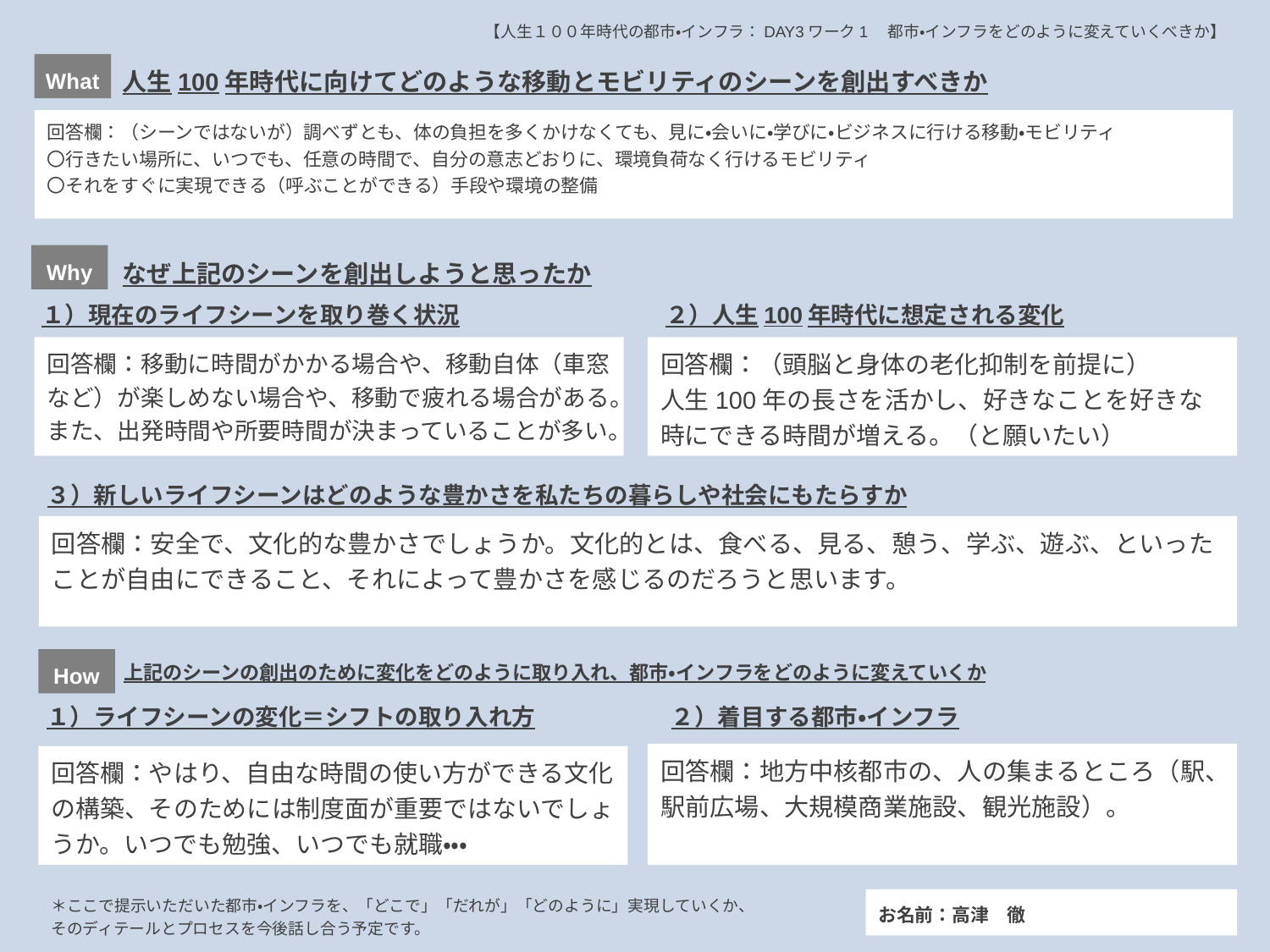

【人生１００年時代の都市・インフラ：DAY3ワーク1　都市・インフラをどのように変えていくべきか】

What
人生100年時代に向けてどのような移動とモビリティのシーンを創出すべきか
回答欄：（シーンではないが）調べずとも、体の負担を多くかけなくても、見に・会いに・学びに・ビジネスに行ける移動・モビリティ
〇行きたい場所に、いつでも、任意の時間で、自分の意志どおりに、環境負荷なく行けるモビリティ
〇それをすぐに実現できる（呼ぶことができる）手段や環境の整備

Why
なぜ上記のシーンを創出しようと思ったか
１）現在のライフシーンを取り巻く状況
２）人生100年時代に想定される変化
回答欄：移動に時間がかかる場合や、移動自体（車窓など）が楽しめない場合や、移動で疲れる場合がある。また、出発時間や所要時間が決まっていることが多い。
回答欄：（頭脳と身体の老化抑制を前提に）
人生100年の長さを活かし、好きなことを好きな時にできる時間が増える。（と願いたい）
３）新しいライフシーンはどのような豊かさを私たちの暮らしや社会にもたらすか
回答欄：安全で、文化的な豊かさでしょうか。文化的とは、食べる、見る、憩う、学ぶ、遊ぶ、といったことが自由にできること、それによって豊かさを感じるのだろうと思います。
上記のシーンの創出のために変化をどのように取り入れ、都市・インフラをどのように変えていくか

How
１）ライフシーンの変化＝シフトの取り入れ方
２）着目する都市・インフラ
回答欄：地方中核都市の、人の集まるところ（駅、駅前広場、大規模商業施設、観光施設）。
回答欄：やはり、自由な時間の使い方ができる文化の構築、そのためには制度面が重要ではないでしょうか。いつでも勉強、いつでも就職・・・
＊ここで提示いただいた都市・インフラを、「どこで」「だれが」「どのように」実現していくか、そのディテールとプロセスを今後話し合う予定です。
お名前：高津　徹